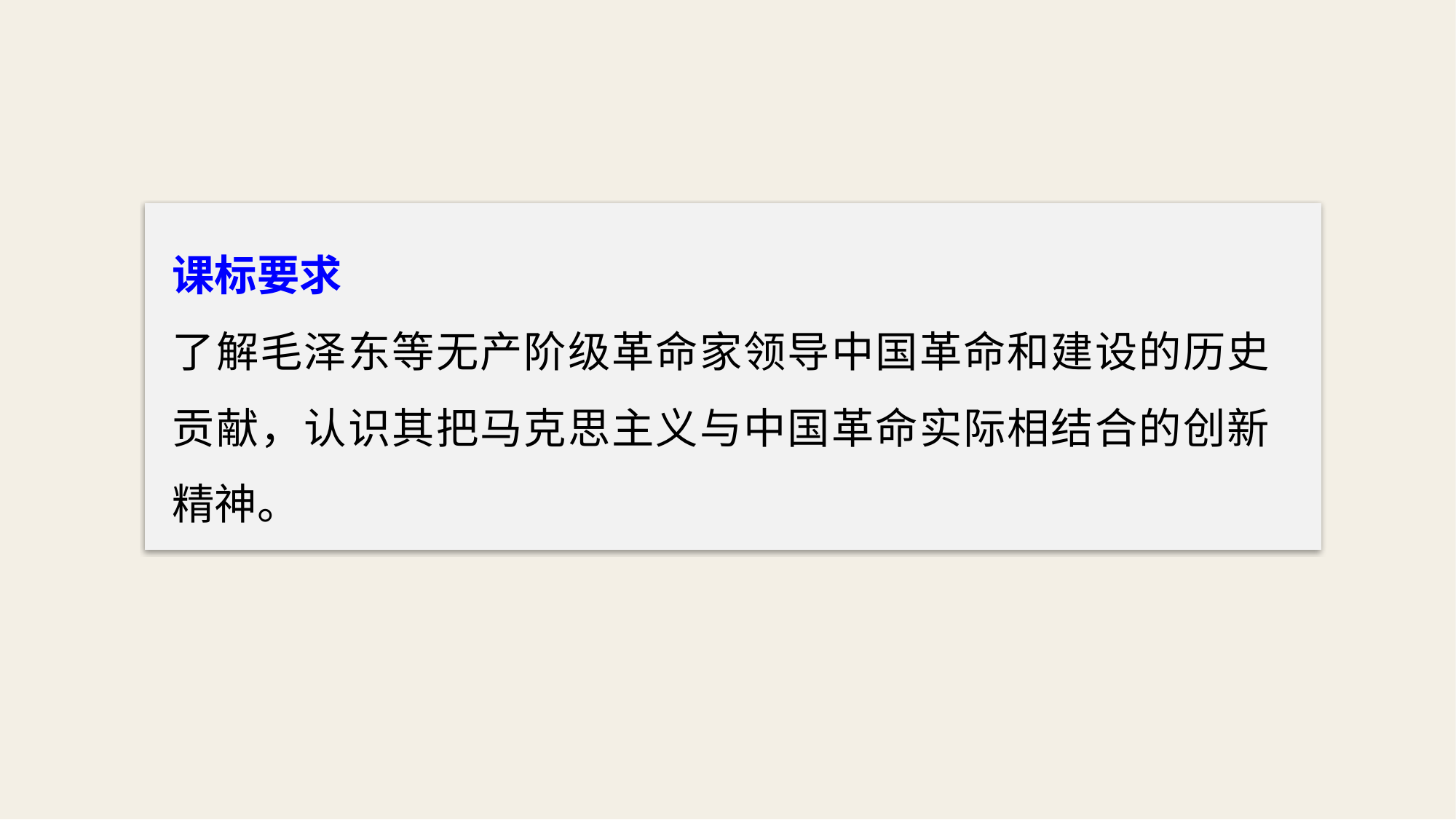

课标要求
了解毛泽东等无产阶级革命家领导中国革命和建设的历史贡献，认识其把马克思主义与中国革命实际相结合的创新精神。